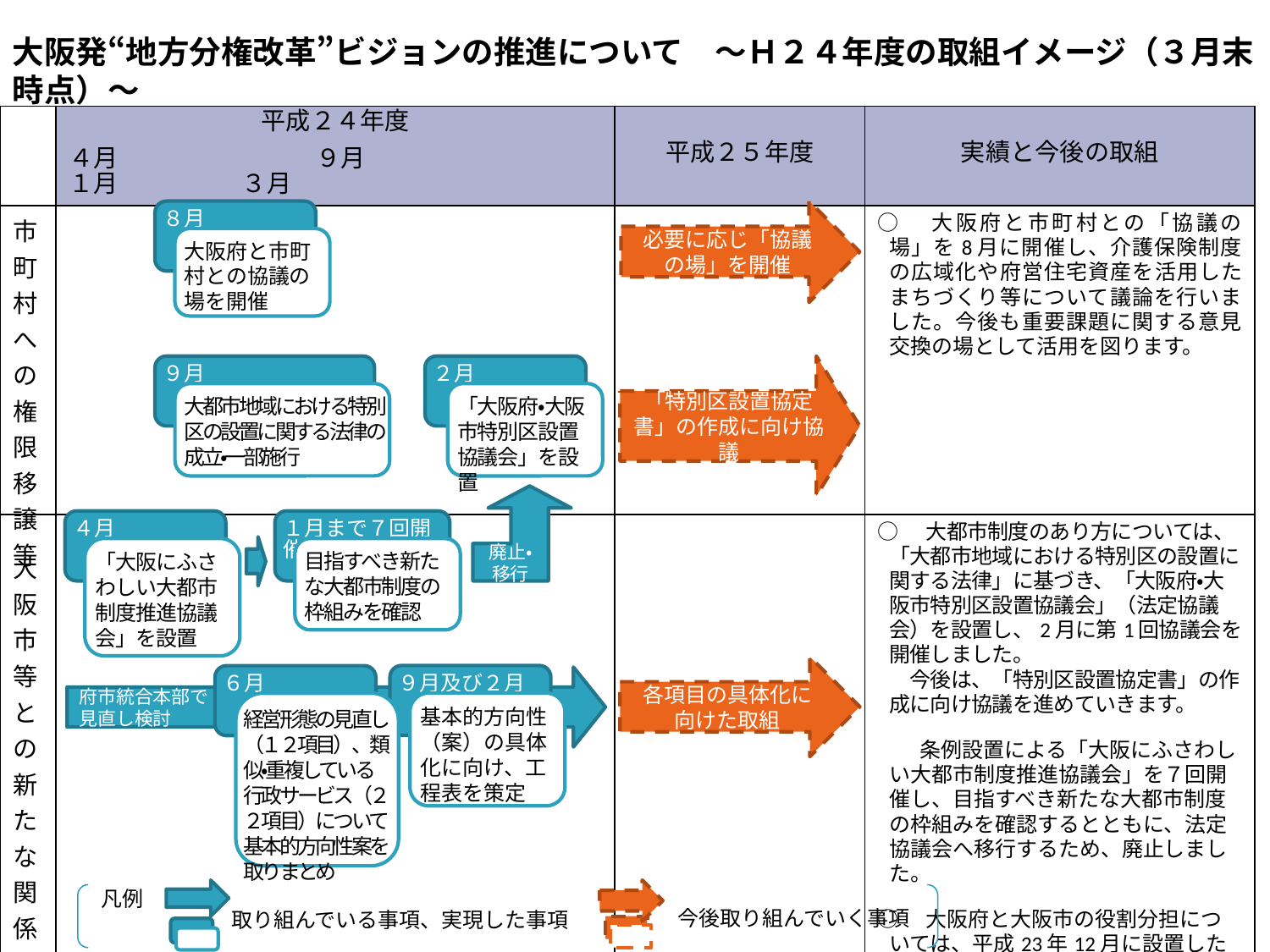

大阪発“地方分権改革”ビジョンの推進について　～Ｈ２４年度の取組イメージ（３月末時点）～
|  | 平成２４年度 | 平成２５年度 | 実績と今後の取組 |
| --- | --- | --- | --- |
|  | ４月　　　　　　　　９月　　　　　　　　　１月　　　　　３月 |  |  |
| 市町村への権限移譲等 |  |  | ○　大阪府と市町村との「協議の場」を8月に開催し、介護保険制度の広域化や府営住宅資産を活用したまちづくり等について議論を行いました。今後も重要課題に関する意見交換の場として活用を図ります。 |
| 大阪市等との新たな関係づくり |  |  | ○　大都市制度のあり方については、「大都市地域における特別区の設置に関する法律」に基づき、「大阪府・大阪市特別区設置協議会」（法定協議会）を設置し、2月に第1回協議会を開催しました。 　今後は、「特別区設置協定書」の作成に向け協議を進めていきます。 　　条例設置による「大阪にふさわしい大都市制度推進協議会」を７回開催し、目指すべき新たな大都市制度の枠組みを確認するとともに、法定協議会へ移行するため、廃止しました。 ○　大阪府と大阪市の役割分担については、平成23年12月に設置した府市統合本部で、平成24年6月に基本的方向性案を取りまとめ、9月及び25年2月に工程表を策定しました。 　今後は各項目について、工程表に基づき具体化を進めます。 |
８月
必要に応じ「協議の場」を開催
大阪府と市町村との協議の場を開催
９月
２月
「特別区設置協定書」の作成に向け協議
「大阪府・大阪市特別区設置協議会」を設置
大都市地域における特別区の設置に関する法律の成立・一部施行
廃止・移行
４月
１月まで７回開催

「大阪にふさわしい大都市制度推進協議会」を設置
目指すべき新たな大都市制度の枠組みを確認
各項目の具体化に
向けた取組
９月及び２月
６月
府市統合本部で
見直し検討
基本的方向性（案）の具体化に向け、工程表を策定
経営形態の見直し（１２項目）、類似・重複している行政サービス（２２項目）について基本的方向性案を取りまとめ
凡例

今後取り組んでいく事項
取り組んでいる事項、実現した事項